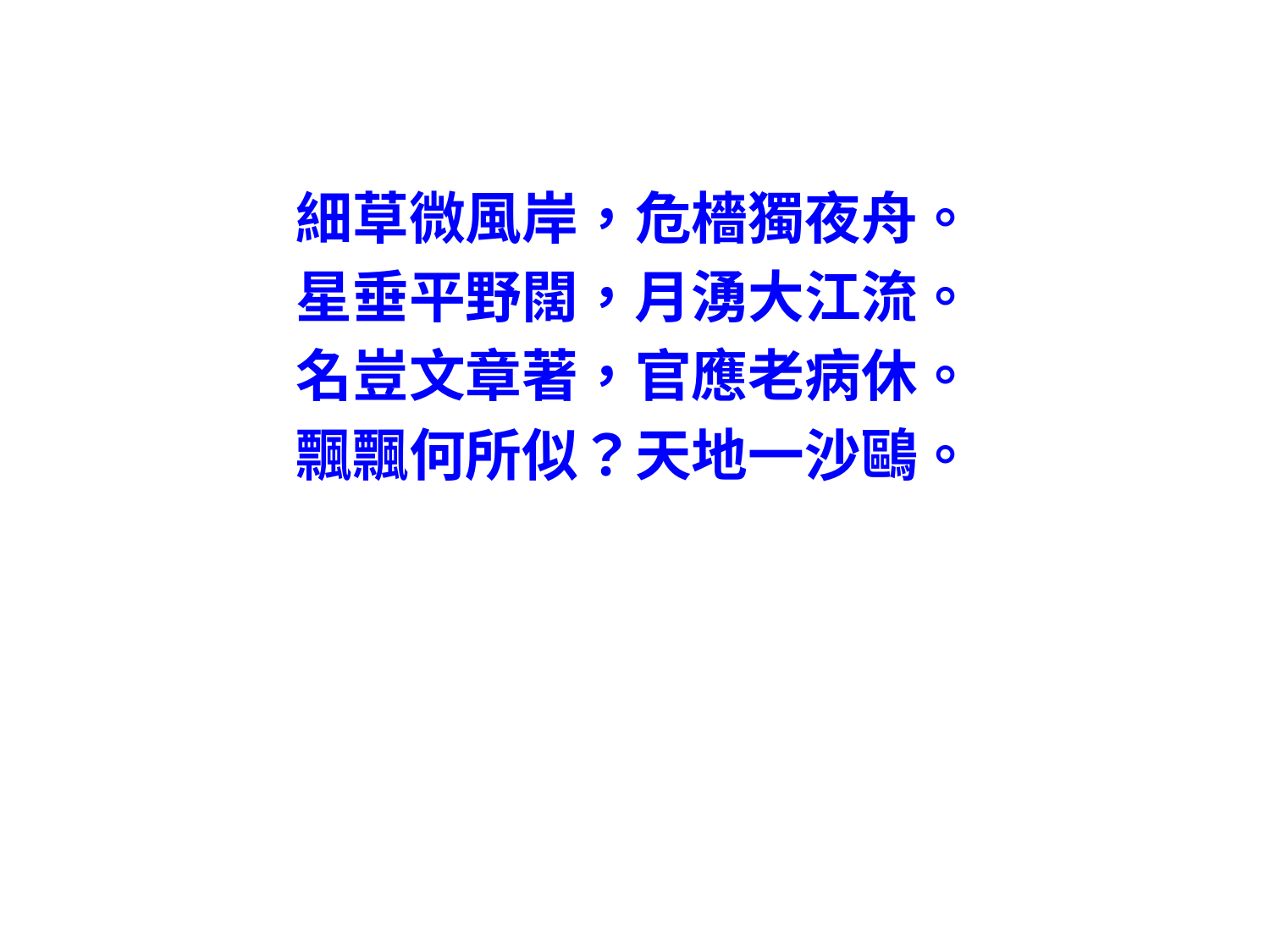

旅夜書懷 杜甫
細草微風岸，危檣獨夜舟。
星垂平野闊，月湧大江流。
名豈文章著，官應老病休。
飄飄何所似？天地一沙鷗。